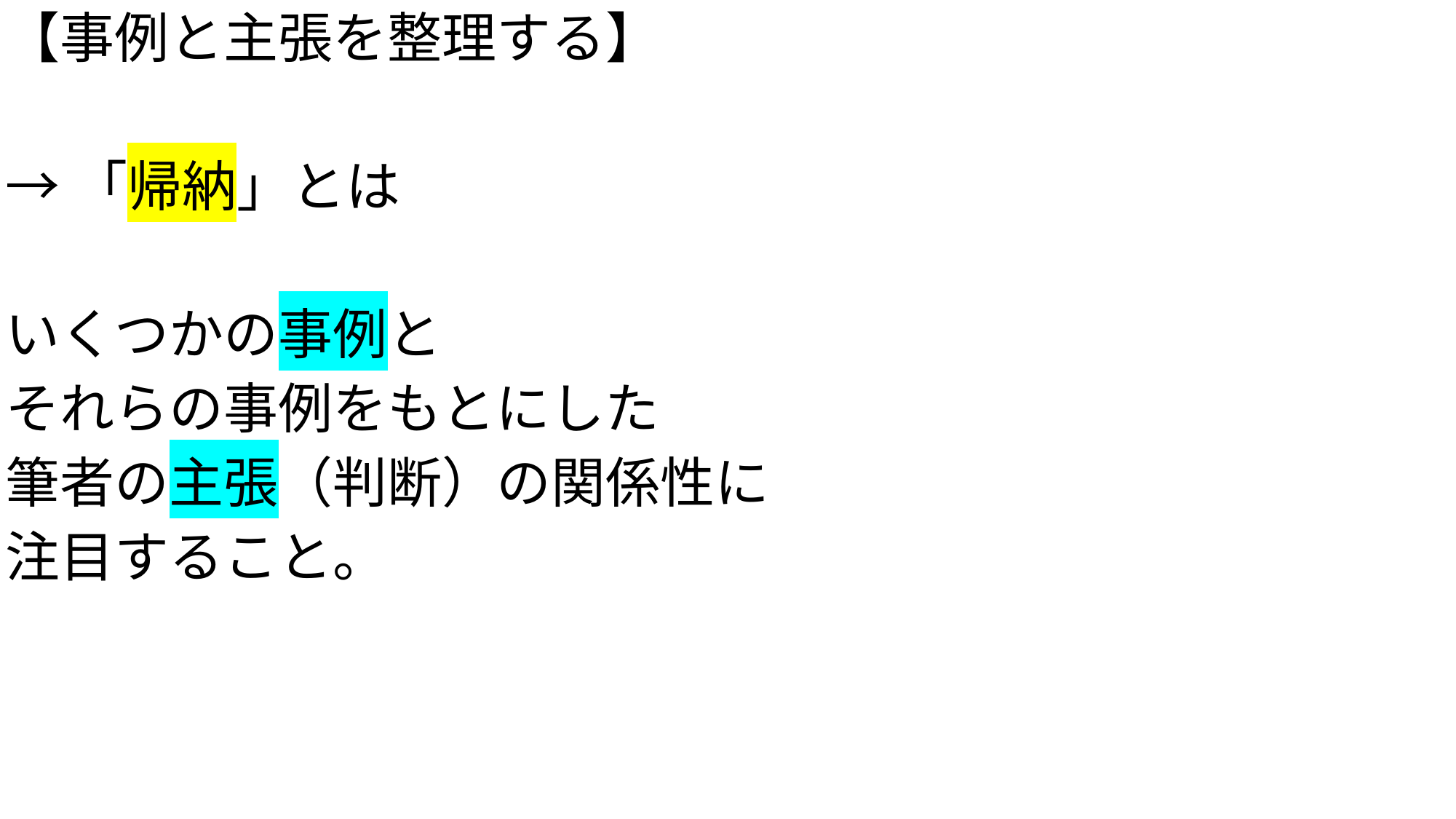

【事例と主張を整理する】

→「帰納」とは

いくつかの事例と
それらの事例をもとにした
筆者の主張（判断）の関係性に
注目すること。